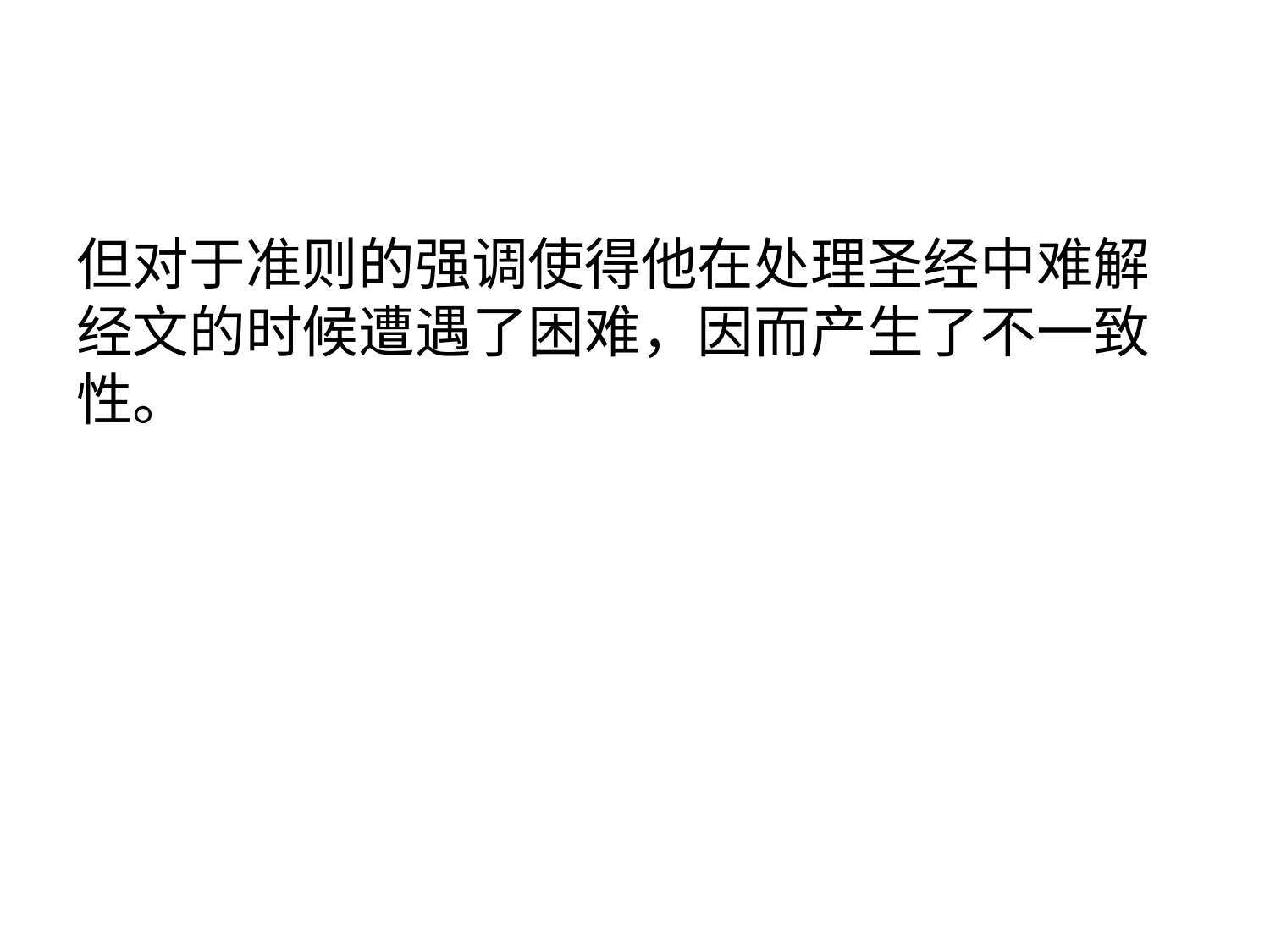

#
但对于准则的强调使得他在处理圣经中难解经文的时候遭遇了困难，因而产生了不一致性。